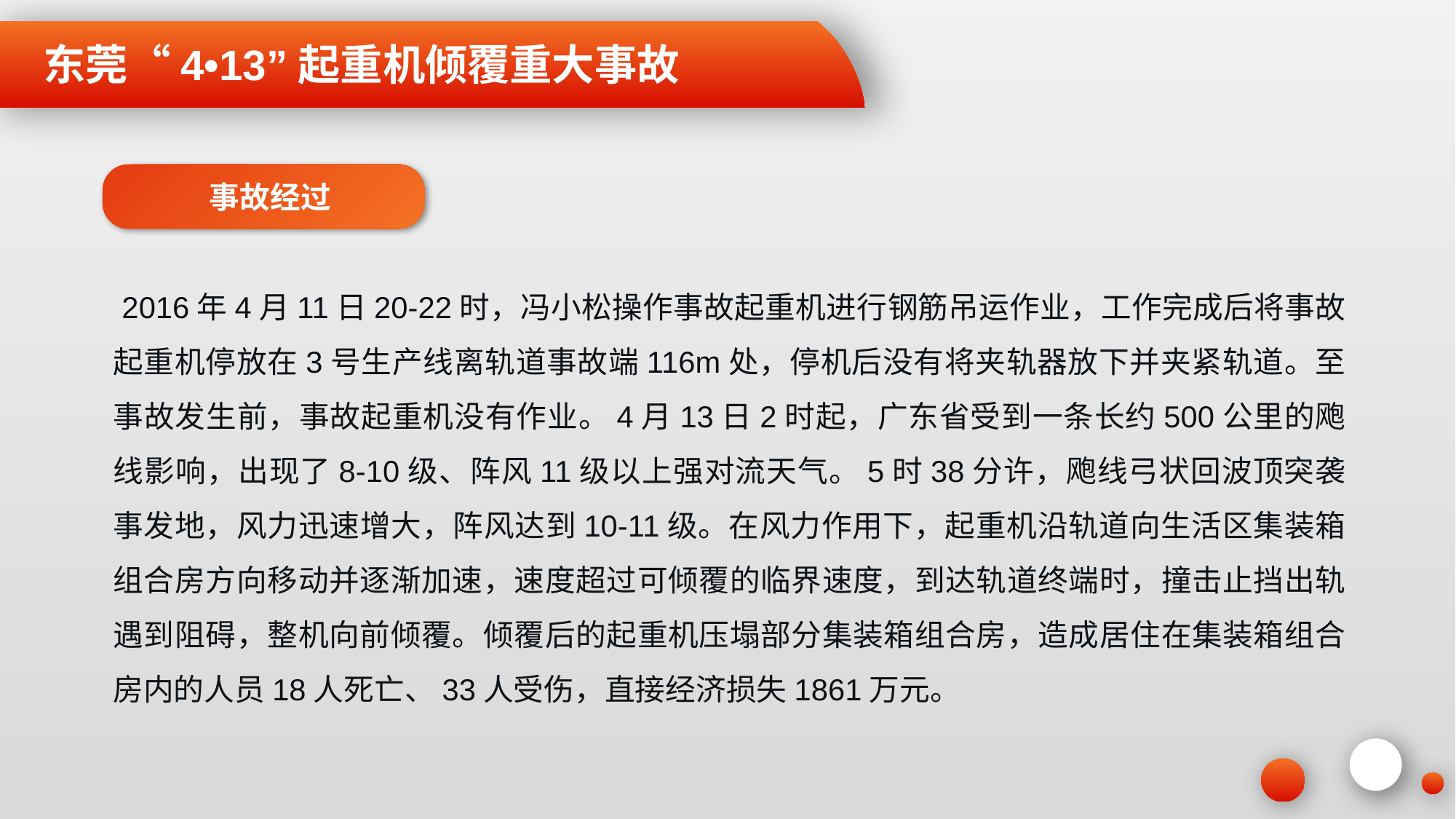

东莞“4•13”起重机倾覆重大事故

事故经过
 2016年4月11日20-22时，冯小松操作事故起重机进行钢筋吊运作业，工作完成后将事故起重机停放在3号生产线离轨道事故端116m处，停机后没有将夹轨器放下并夹紧轨道。至事故发生前，事故起重机没有作业。4月13日2时起，广东省受到一条长约500公里的飑线影响，出现了8-10级、阵风11级以上强对流天气。5时38分许，飑线弓状回波顶突袭事发地，风力迅速增大，阵风达到10-11级。在风力作用下，起重机沿轨道向生活区集装箱组合房方向移动并逐渐加速，速度超过可倾覆的临界速度，到达轨道终端时，撞击止挡出轨遇到阻碍，整机向前倾覆。倾覆后的起重机压塌部分集装箱组合房，造成居住在集装箱组合房内的人员18人死亡、33人受伤，直接经济损失1861万元。